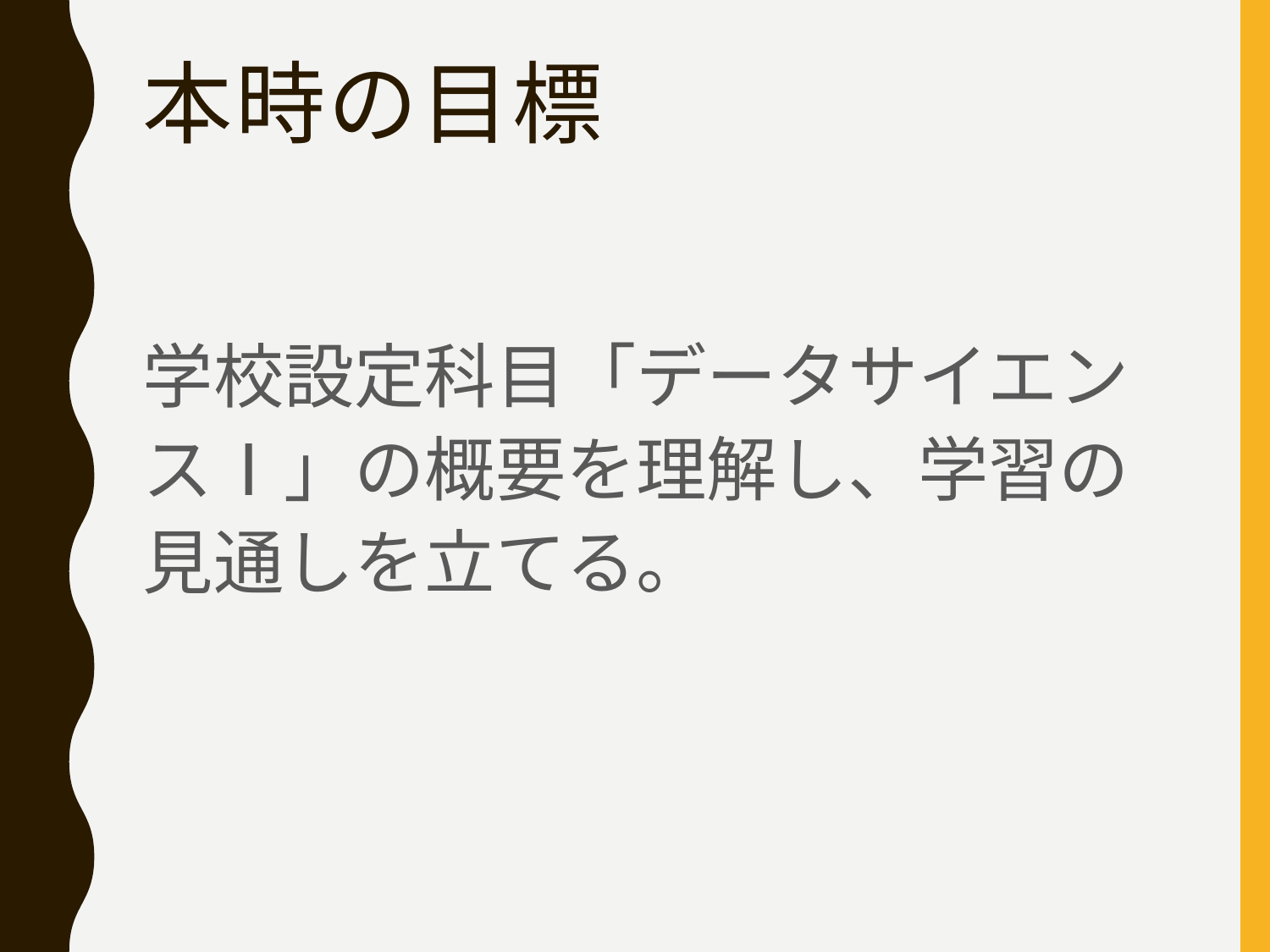

# 本時の目標
学校設定科目「データサイエンスⅠ」の概要を理解し、学習の見通しを立てる。